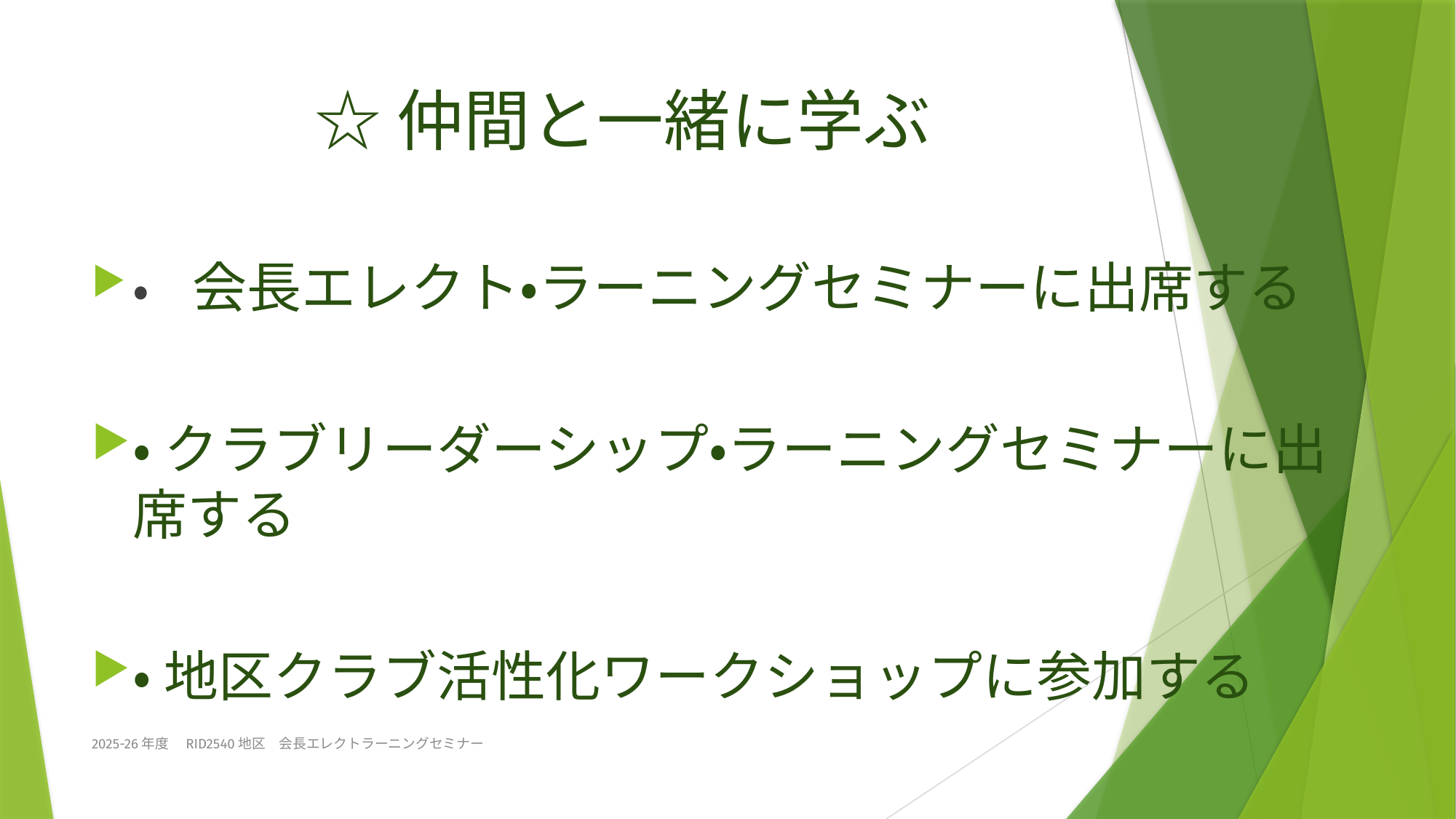

# ☆仲間と一緒に学ぶ
•会長エレクト・ラーニングセミナーに出席する

•クラブリーダーシップ・ラーニングセミナーに出席する

•地区クラブ活性化ワークショップに参加する
2025-26年度　RID2540地区　会長エレクトラーニングセミナー